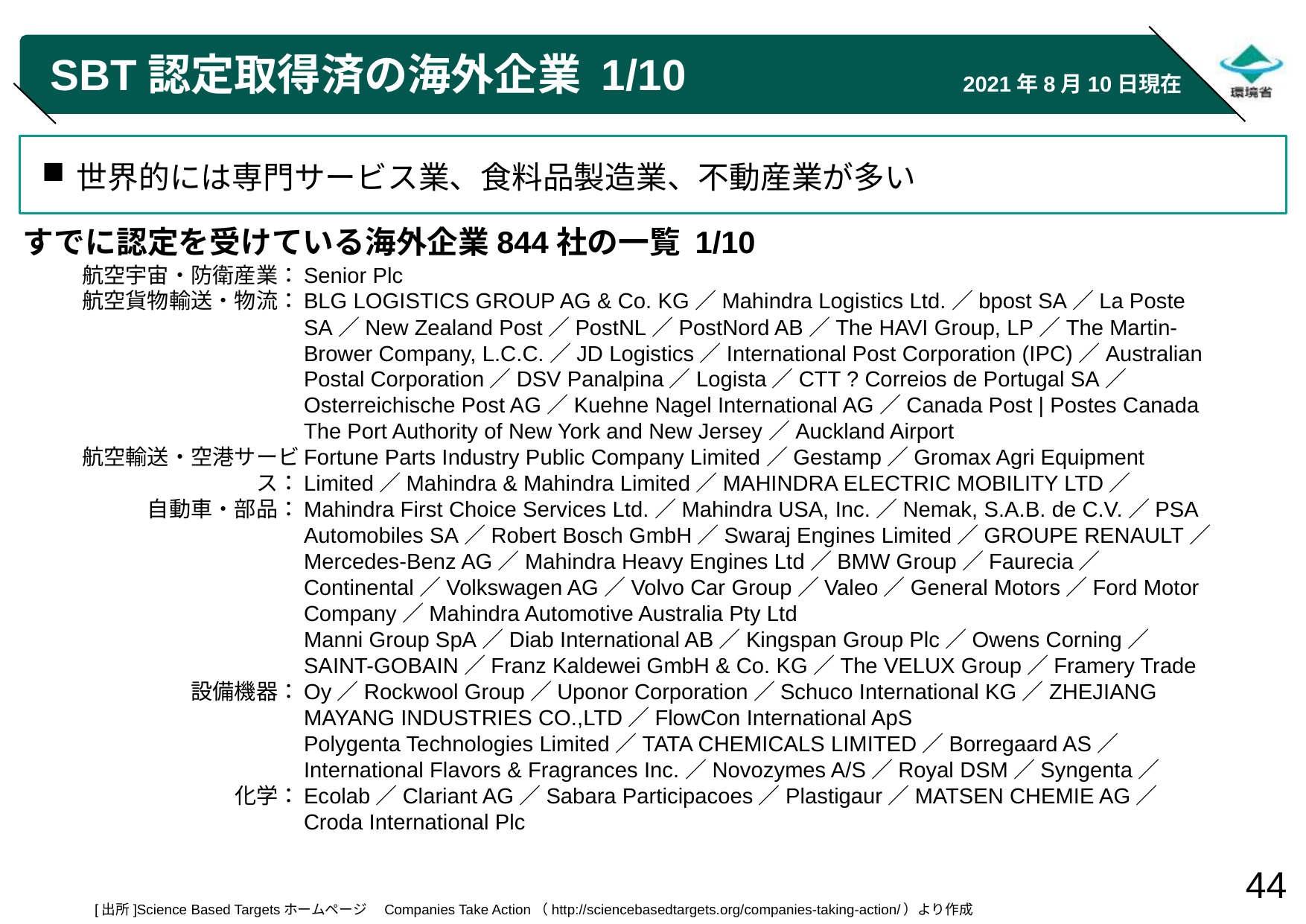

# SBT認定取得済の海外企業 1/10
2021年8月10日現在
世界的には専門サービス業、食料品製造業、不動産業が多い
すでに認定を受けている海外企業844社の一覧 1/10
航空宇宙・防衛産業：
航空貨物輸送・物流：

航空輸送・空港サービス：
自動車・部品：

設備機器：

化学：

Senior Plc
BLG LOGISTICS GROUP AG & Co. KG／Mahindra Logistics Ltd.／bpost SA／La Poste SA／New Zealand Post／PostNL／PostNord AB／The HAVI Group, LP／The Martin-Brower Company, L.C.C.／JD Logistics／International Post Corporation (IPC)／Australian Postal Corporation／DSV Panalpina／Logista／CTT ? Correios de Portugal SA／Osterreichische Post AG／Kuehne Nagel International AG／Canada Post | Postes Canada
The Port Authority of New York and New Jersey／Auckland Airport
Fortune Parts Industry Public Company Limited／Gestamp／Gromax Agri Equipment Limited／Mahindra & Mahindra Limited／MAHINDRA ELECTRIC MOBILITY LTD／Mahindra First Choice Services Ltd.／Mahindra USA, Inc.／Nemak, S.A.B. de C.V.／PSA Automobiles SA／Robert Bosch GmbH／Swaraj Engines Limited／GROUPE RENAULT／Mercedes-Benz AG／Mahindra Heavy Engines Ltd／BMW Group／Faurecia／Continental／Volkswagen AG／Volvo Car Group／Valeo／General Motors／Ford Motor Company／Mahindra Automotive Australia Pty Ltd
Manni Group SpA／Diab International AB／Kingspan Group Plc／Owens Corning／SAINT-GOBAIN／Franz Kaldewei GmbH & Co. KG／The VELUX Group／Framery Trade Oy／Rockwool Group／Uponor Corporation／Schuco International KG／ZHEJIANG MAYANG INDUSTRIES CO.,LTD／FlowCon International ApS
Polygenta Technologies Limited／TATA CHEMICALS LIMITED／Borregaard AS／International Flavors & Fragrances Inc.／Novozymes A/S／Royal DSM／Syngenta／Ecolab／Clariant AG／Sabara Participacoes／Plastigaur／MATSEN CHEMIE AG／Croda International Plc
[出所]Science Based Targetsホームページ　Companies Take Action（http://sciencebasedtargets.org/companies-taking-action/）より作成